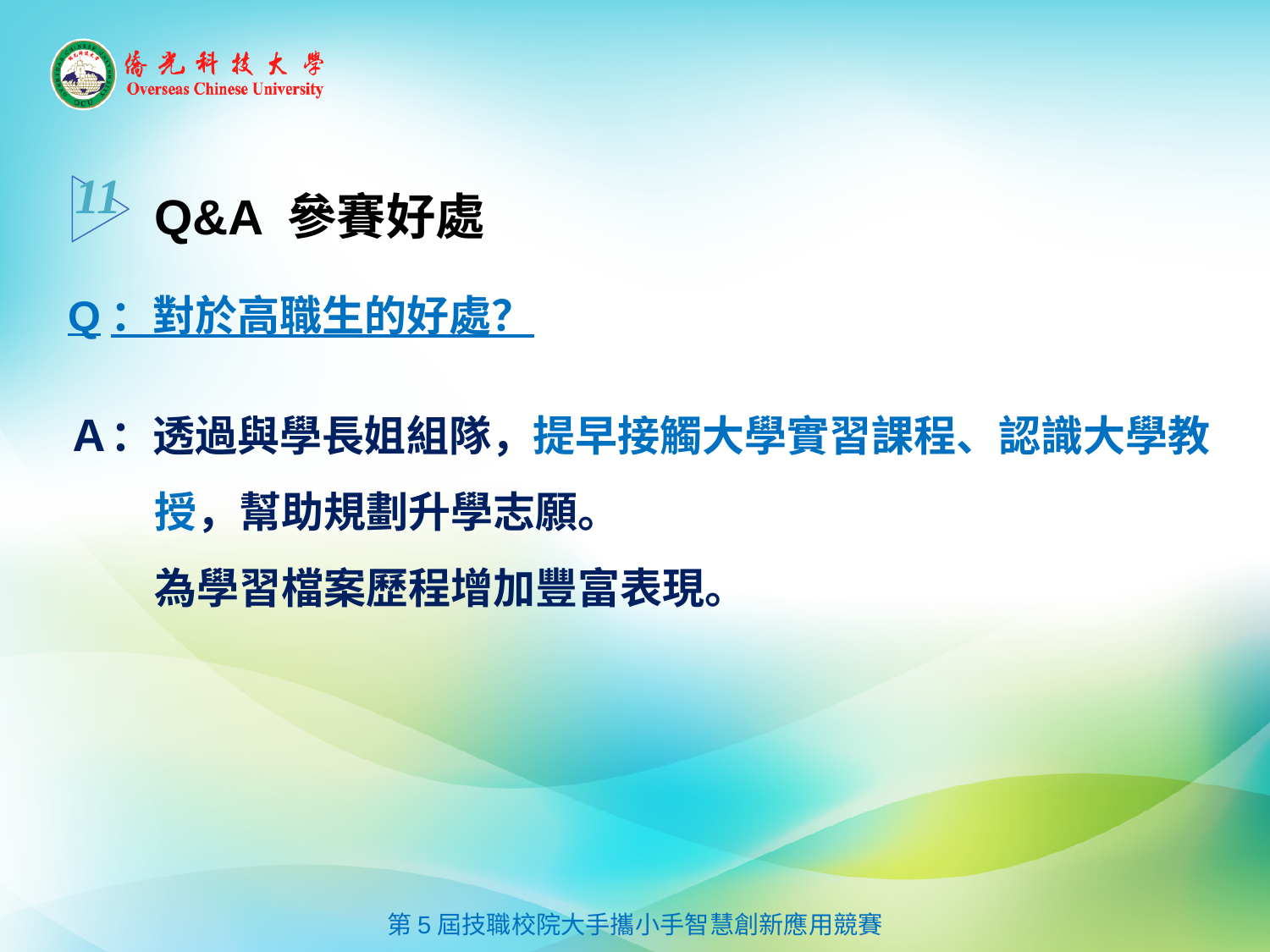

11

Q&A 參賽好處
Q：對於高職生的好處？

Ａ：透過與學長姐組隊，提早接觸大學實習課程、認識大學教授，幫助規劃升學志願。
為學習檔案歷程增加豐富表現。